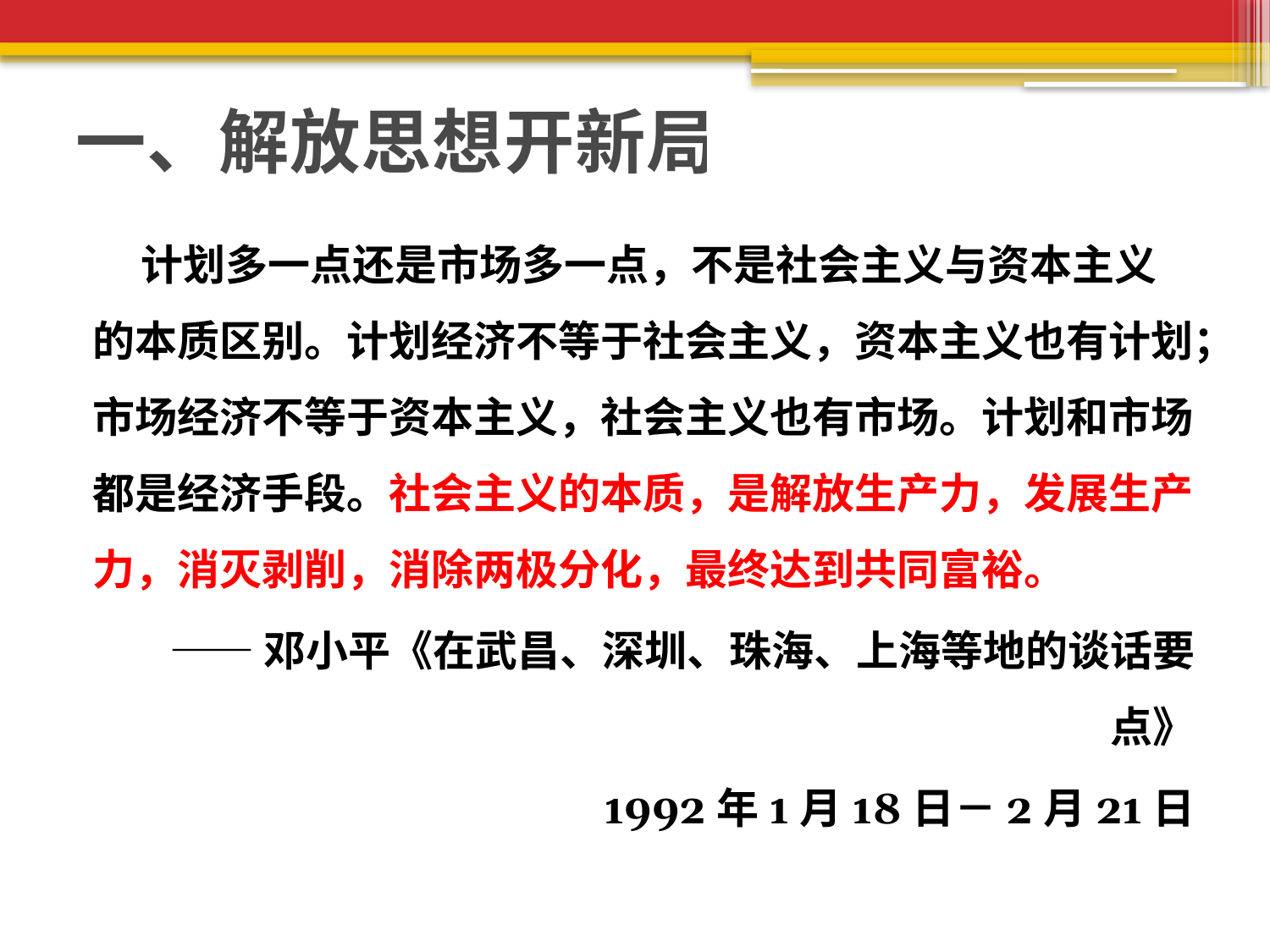

# 一、解放思想开新局
    计划多一点还是市场多一点，不是社会主义与资本主义的本质区别。计划经济不等于社会主义，资本主义也有计划；市场经济不等于资本主义，社会主义也有市场。计划和市场都是经济手段。社会主义的本质，是解放生产力，发展生产力，消灭剥削，消除两极分化，最终达到共同富裕。
——邓小平《在武昌、深圳、珠海、上海等地的谈话要点》
1992年1月18日－2月21日